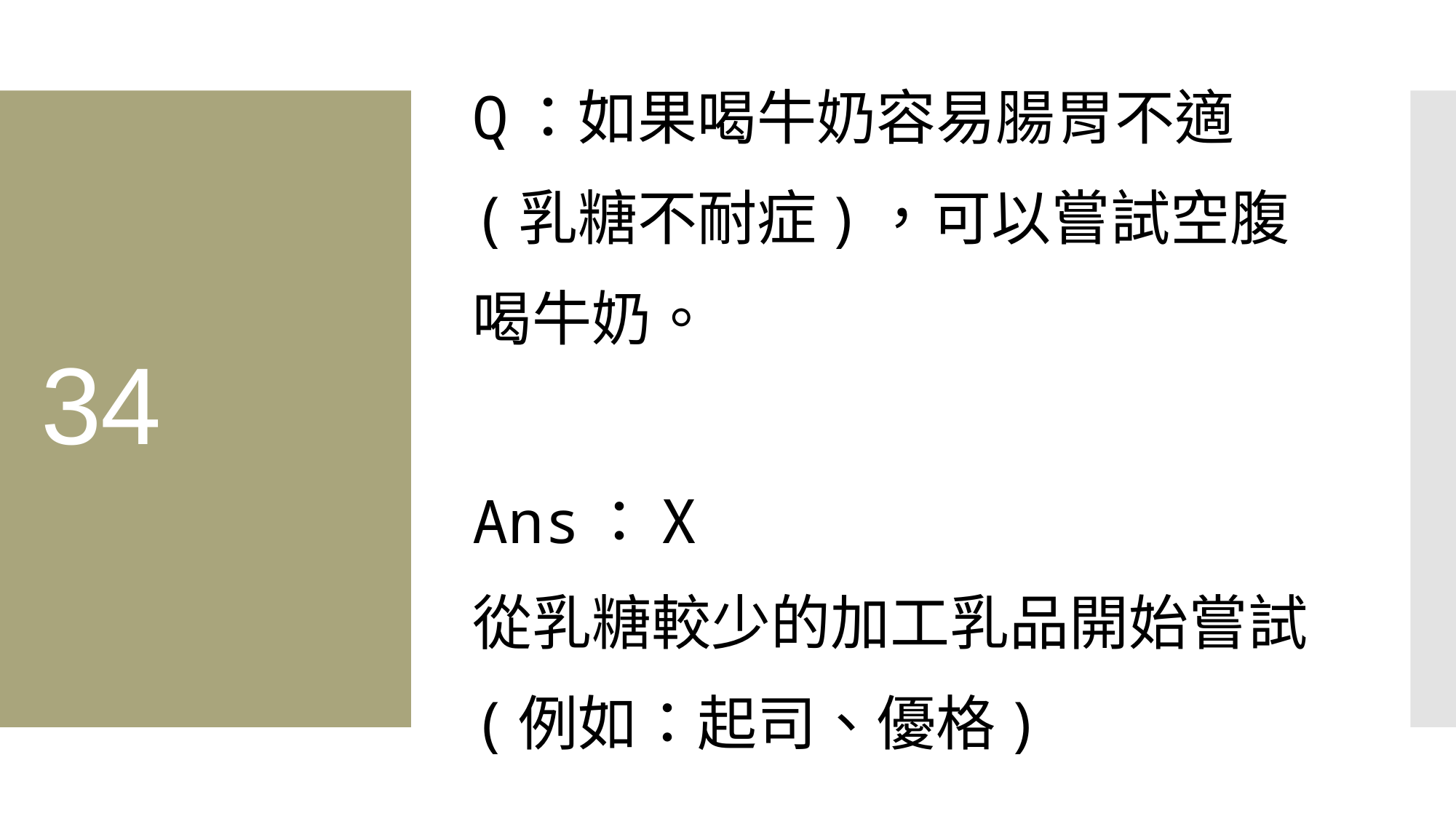

Q：如果喝牛奶容易腸胃不適(乳糖不耐症)，可以嘗試空腹喝牛奶。

Ans：Ⅹ
從乳糖較少的加工乳品開始嘗試(例如：起司、優格)
# 34